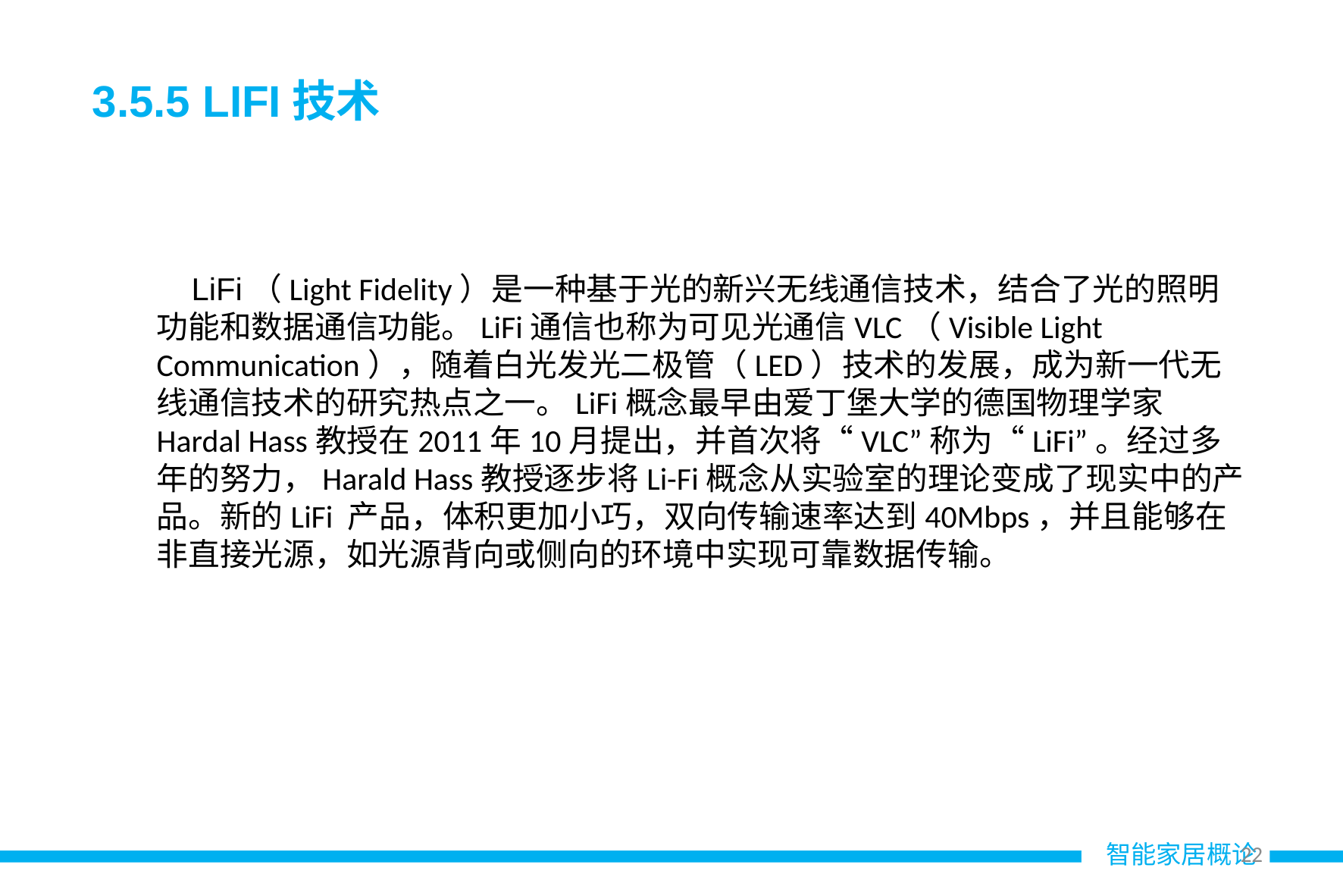

3.5.5 LIFI技术
    LiFi（Light Fidelity）是一种基于光的新兴无线通信技术，结合了光的照明功能和数据通信功能。LiFi通信也称为可见光通信VLC（Visible Light Communication），随着白光发光二极管（LED）技术的发展，成为新一代无线通信技术的研究热点之一。LiFi概念最早由爱丁堡大学的德国物理学家Hardal Hass教授在2011年10月提出，并首次将“VLC”称为“LiFi”。经过多年的努力，Harald Hass教授逐步将Li-Fi概念从实验室的理论变成了现实中的产品。新的LiFi 产品，体积更加小巧，双向传输速率达到40Mbps，并且能够在非直接光源，如光源背向或侧向的环境中实现可靠数据传输。
22